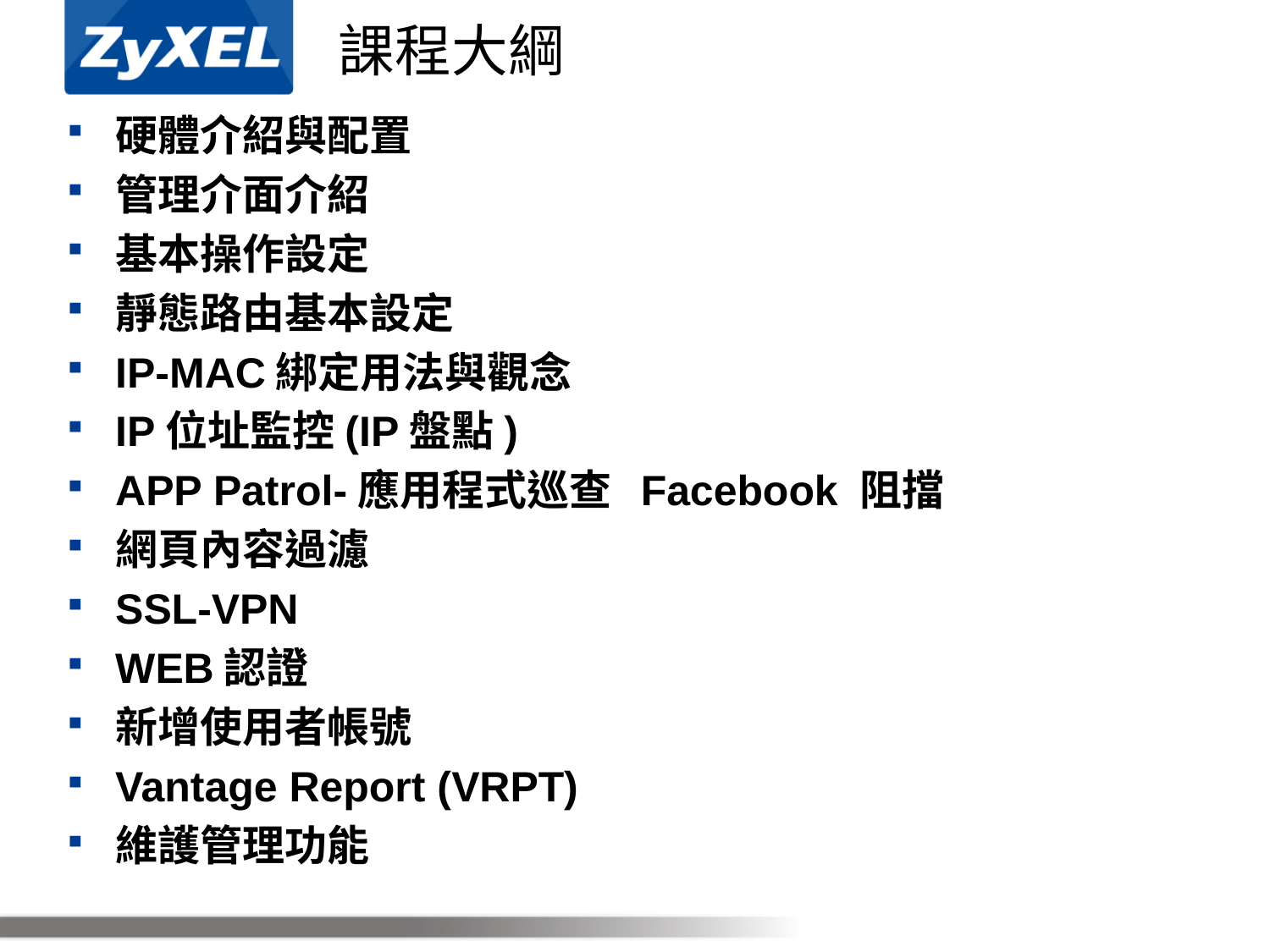

# 課程大綱
硬體介紹與配置
管理介面介紹
基本操作設定
靜態路由基本設定
IP-MAC綁定用法與觀念
IP位址監控(IP盤點)
APP Patrol-應用程式巡查  Facebook 阻擋
網頁內容過濾
SSL-VPN
WEB認證
新增使用者帳號
Vantage Report (VRPT)
維護管理功能